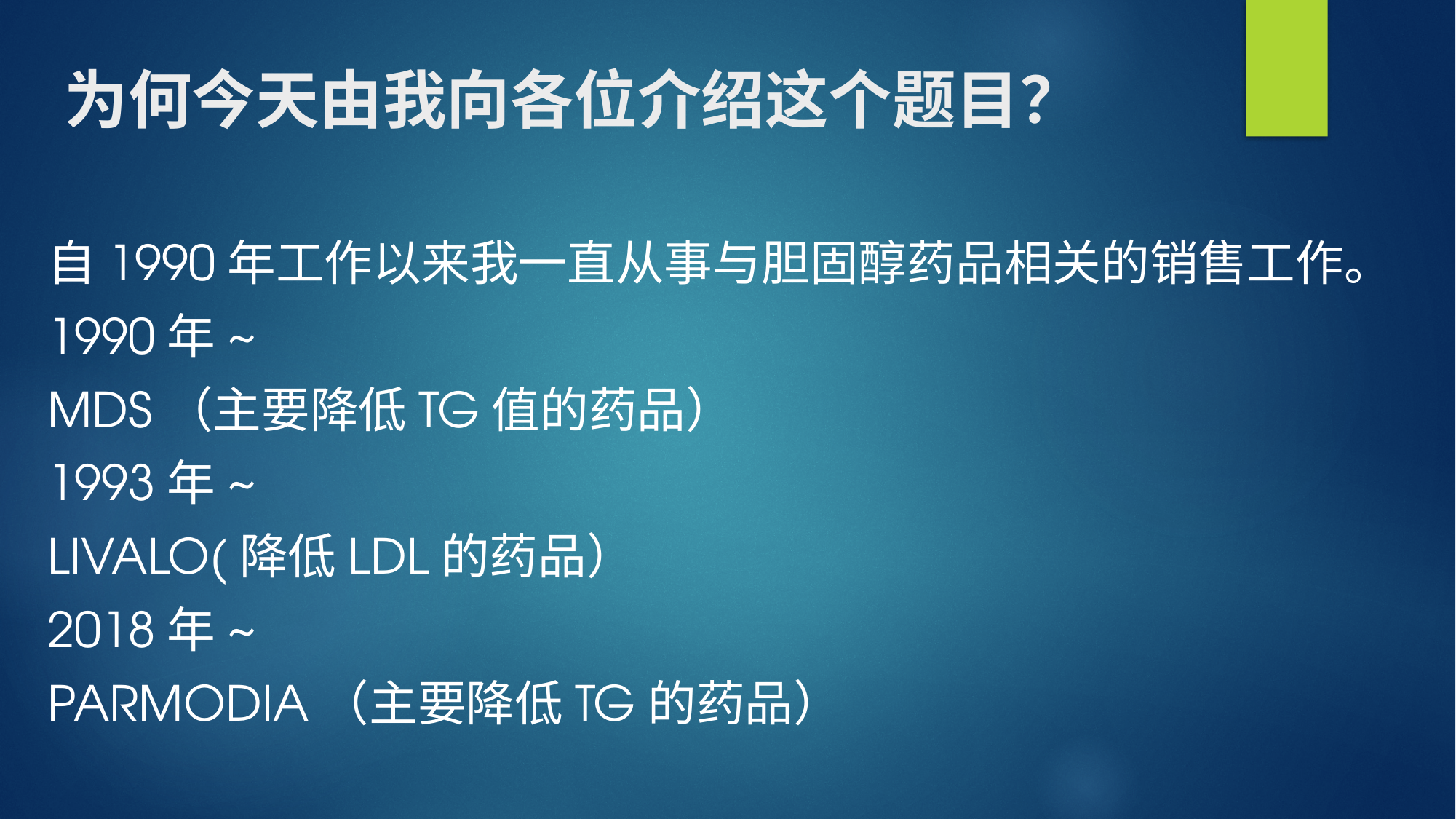

# 为何今天由我向各位介绍这个题目？
自1990年工作以来我一直从事与胆固醇药品相关的销售工作。
1990年~
MDS（主要降低TG值的药品）
1993年~
LIVALO(降低LDL的药品）
2018年~
PARMODIA（主要降低TG的药品）